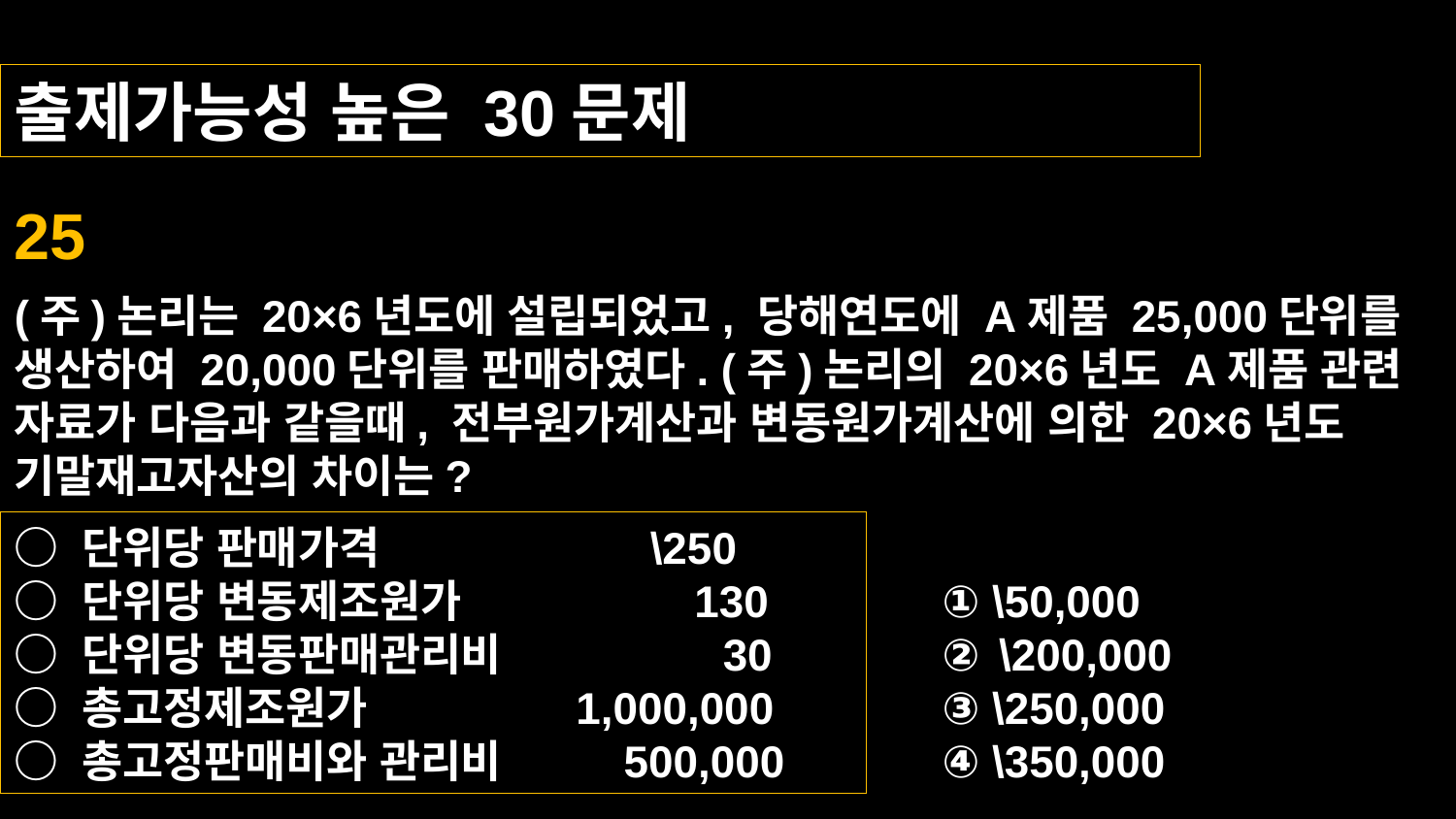

출제가능성 높은 30문제
25

(주)논리는 20×6년도에 설립되었고, 당해연도에 A제품 25,000단위를 생산하여 20,000단위를 판매하였다. (주)논리의 20×6년도 A제품 관련 자료가 다음과 같을때, 전부원가계산과 변동원가계산에 의한 20×6년도 기말재고자산의 차이는?
○ 단위당 판매가격                     \250
○ 단위당 변동제조원가                  130
○ 단위당 변동판매관리비                 30
○ 총고정제조원가                1,000,000
○ 총고정판매비와 관리비         500,000
① \50,000
② \200,000
③ \250,000
④ \350,000